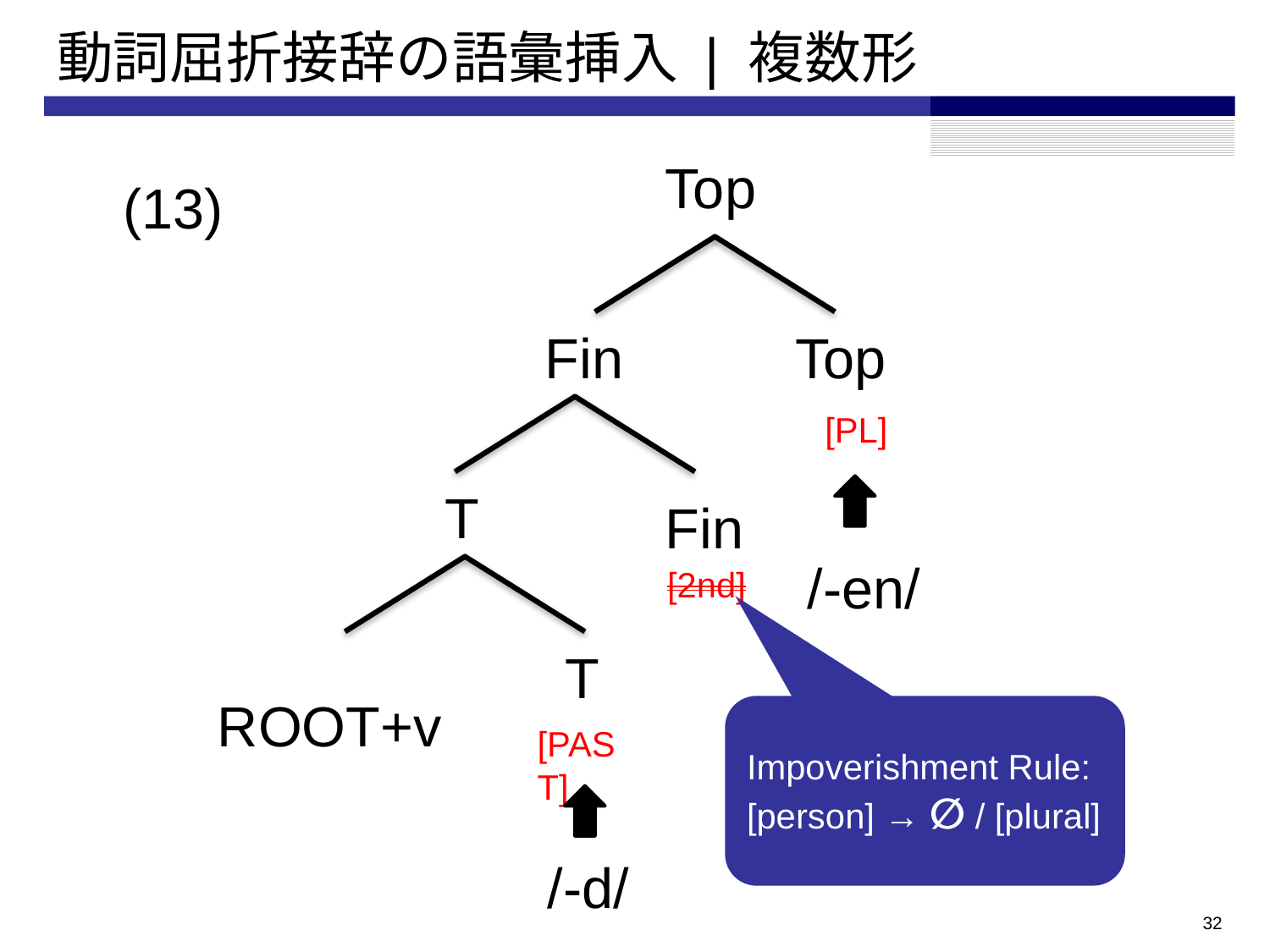

# 動詞屈折接辞の語彙挿入 | 複数形
  Top
(13)
  Fin
  Top
[pl]
  T

  Fin
/-en/
[2nd]
  T
  Root+v
Impoverishment Rule:
[person] → ∅ / [plural]
[past]

/-d/
32